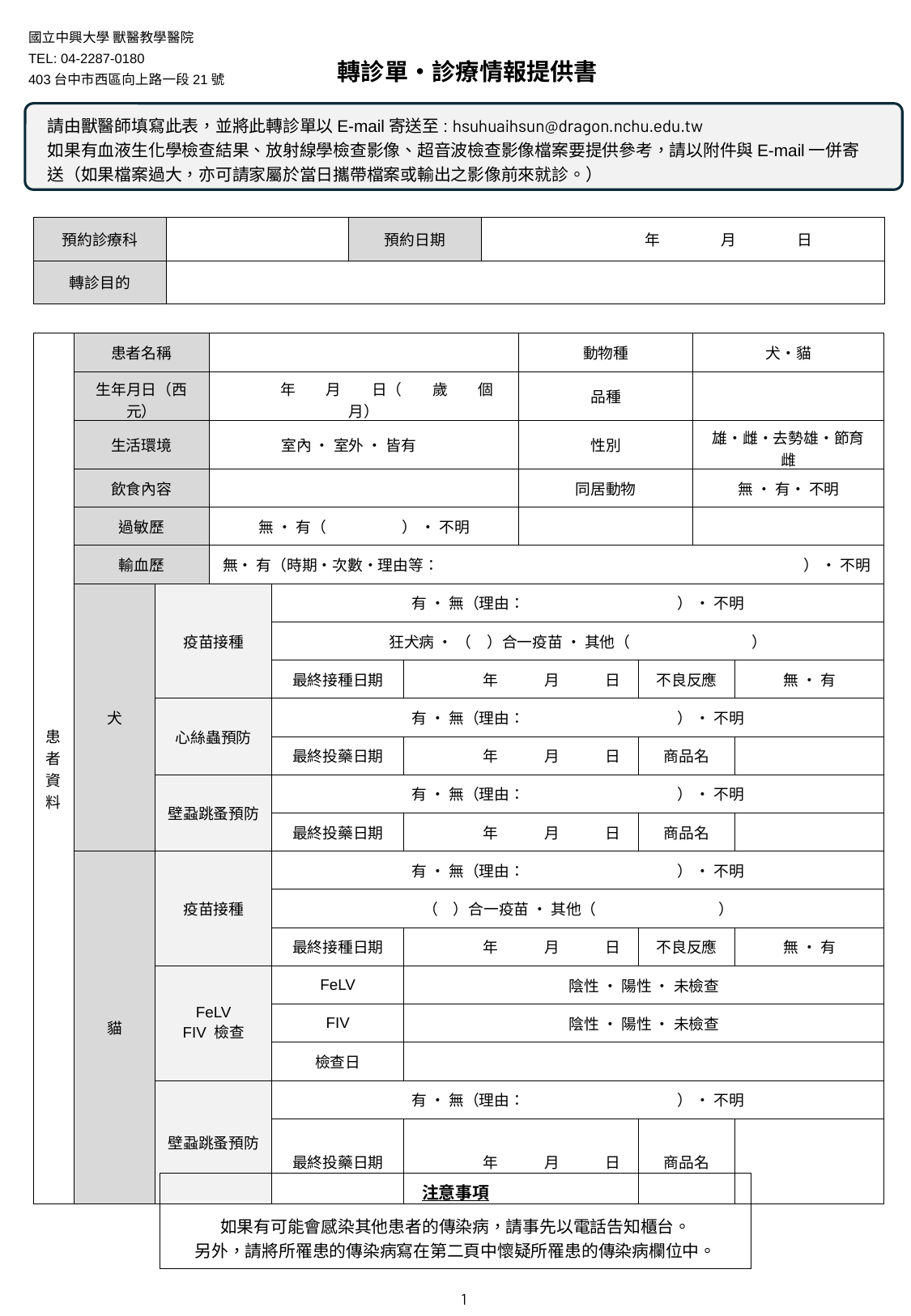

國立中興大學 獸醫教學醫院
TEL: 04-2287-0180
403台中市西區向上路一段21號
轉診單・診療情報提供書

請由獸醫師填寫此表，並將此轉診單以E-mail寄送至: hsuhuaihsun@dragon.nchu.edu.tw
如果有血液生化學檢查結果、放射線學檢查影像、超音波檢查影像檔案要提供參考，請以附件與E-mail一併寄送（如果檔案過大，亦可請家屬於當日攜帶檔案或輸出之影像前來就診。）
| 預約診療科 |  | 預約日期 | 年　　　　月　　　　日 |
| --- | --- | --- | --- |
| 轉診目的 |  |  |  |
| 患者資料 | 患者名稱 |  |  |  |  | 動物種 |  | 犬・貓 |  |
| --- | --- | --- | --- | --- | --- | --- | --- | --- | --- |
|  | 生年月日（西元） |  | 年　　月　　日（　　歲　　個月） |  |  | 品種 |  |  |  |
|  | 生活環境 |  | 室內 ・ 室外 ・ 皆有 |  |  | 性別 |  | 雄・雌・去勢雄・節育雌 |  |
|  | 飲食內容 |  |  |  |  | 同居動物 |  | 無 ・ 有・ 不明 |  |
|  | 過敏歷 |  | 無 ・ 有（　　　　　） ・ 不明 |  |  |  |  |  |  |
|  | 輸血歷 |  | 無・ 有（時期・次數・理由等：　　　　　　　　　　　　　　　　　　　　　　　　） ・ 不明 |  |  |  |  |  |  |
|  | 犬 | 疫苗接種 |  | 有 ・ 無（理由：　　　　　　　　　　） ・ 不明 |  |  |  |  |  |
|  |  |  |  | 狂犬病 ・ （　）合一疫苗 ・ 其他（　　　　　　　　） |  |  |  |  |  |
|  |  |  |  | 最終接種日期 | 年　　　月　　　日 |  | 不良反應 |  | 無 ・ 有 |
|  |  | 心絲蟲預防 |  | 有 ・ 無（理由：　　　　　　　　　　） ・ 不明 |  |  |  |  |  |
|  |  |  |  | 最終投藥日期 | 年　　　月　　　日 |  | 商品名 |  |  |
|  |  | 壁蝨跳蚤預防 |  | 有 ・ 無（理由：　　　　　　　　　　） ・ 不明 |  |  |  |  |  |
|  |  |  |  | 最終投藥日期 | 年　　　月　　　日 |  | 商品名 |  |  |
|  | 貓 | 疫苗接種 |  | 有 ・ 無（理由：　　　　　　　　　　） ・ 不明 |  |  |  |  |  |
|  |  |  |  | （　）合一疫苗 ・ 其他（　　　　　　　　） |  |  |  |  |  |
|  |  |  |  | 最終接種日期 | 年　　　月　　　日 |  | 不良反應 |  | 無 ・ 有 |
|  |  | FeLV FIV 檢查 |  | FeLV | 陰性 ・ 陽性 ・ 未檢查 |  |  |  |  |
|  |  |  |  | FIV | 陰性 ・ 陽性 ・ 未檢查 |  |  |  |  |
|  |  |  |  | 檢查日 |  |  |  |  |  |
|  |  | 壁蝨跳蚤預防 |  | 有 ・ 無（理由：　　　　　　　　　　） ・ 不明 |  |  |  |  |  |
|  |  |  |  | 最終投藥日期 | 年　　　月　　　日 |  | 商品名 |  |  |
| 注意事項 如果有可能會感染其他患者的傳染病，請事先以電話告知櫃台。 另外，請將所罹患的傳染病寫在第二頁中懷疑所罹患的傳染病欄位中。 |
| --- |
1